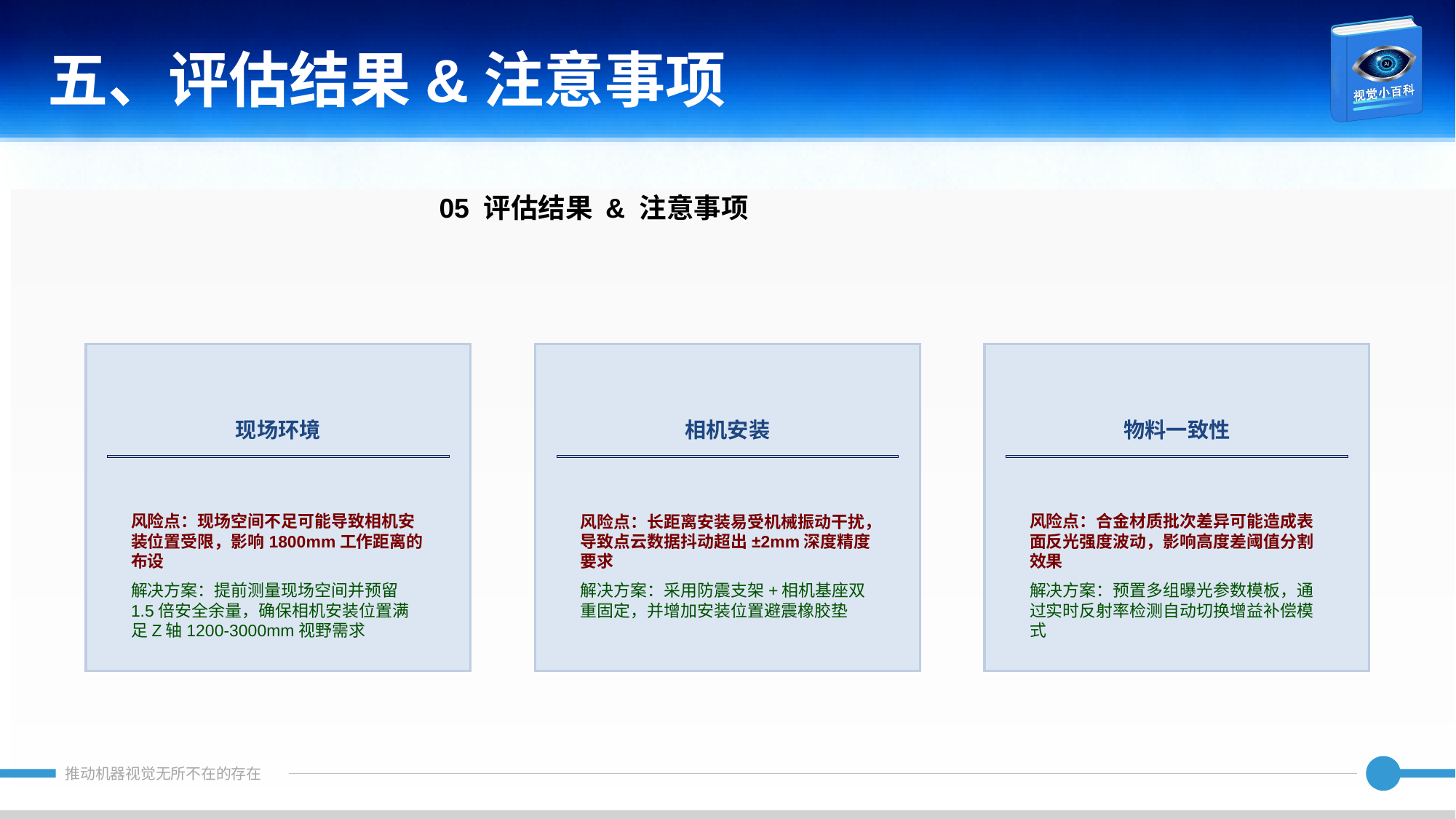

五、评估结果&注意事项

05 评估结果 & 注意事项

现场环境

相机安装

物料一致性

风险点：现场空间不足可能导致相机安装位置受限，影响1800mm工作距离的布设
解决方案：提前测量现场空间并预留1.5倍安全余量，确保相机安装位置满足Z轴1200-3000mm视野需求

风险点：长距离安装易受机械振动干扰，导致点云数据抖动超出±2mm深度精度要求
解决方案：采用防震支架+相机基座双重固定，并增加安装位置避震橡胶垫

风险点：合金材质批次差异可能造成表面反光强度波动，影响高度差阈值分割效果
解决方案：预置多组曝光参数模板，通过实时反射率检测自动切换增益补偿模式
11